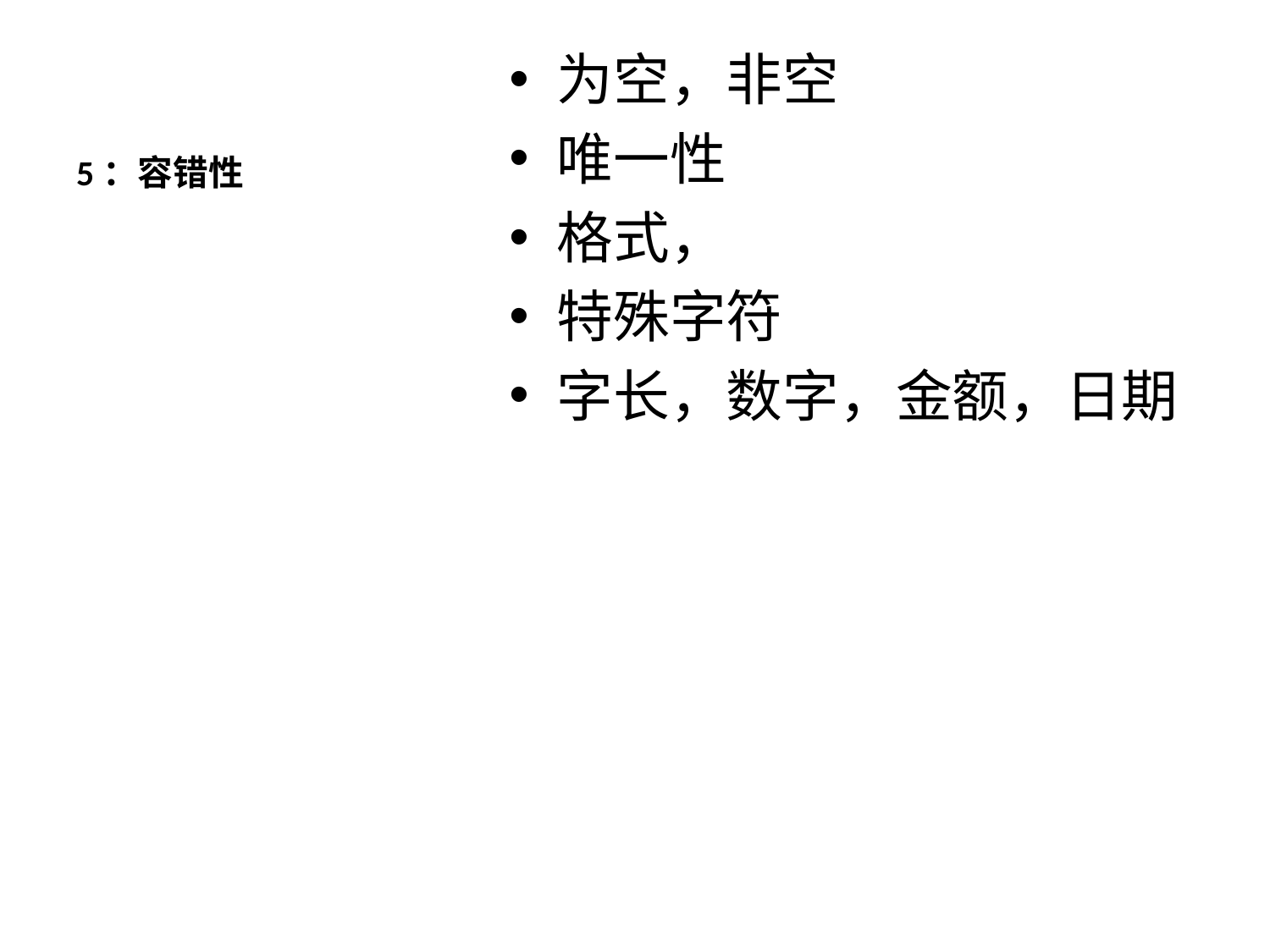

# 5：容错性
为空，非空
唯一性
格式，
特殊字符
字长，数字，金额，日期